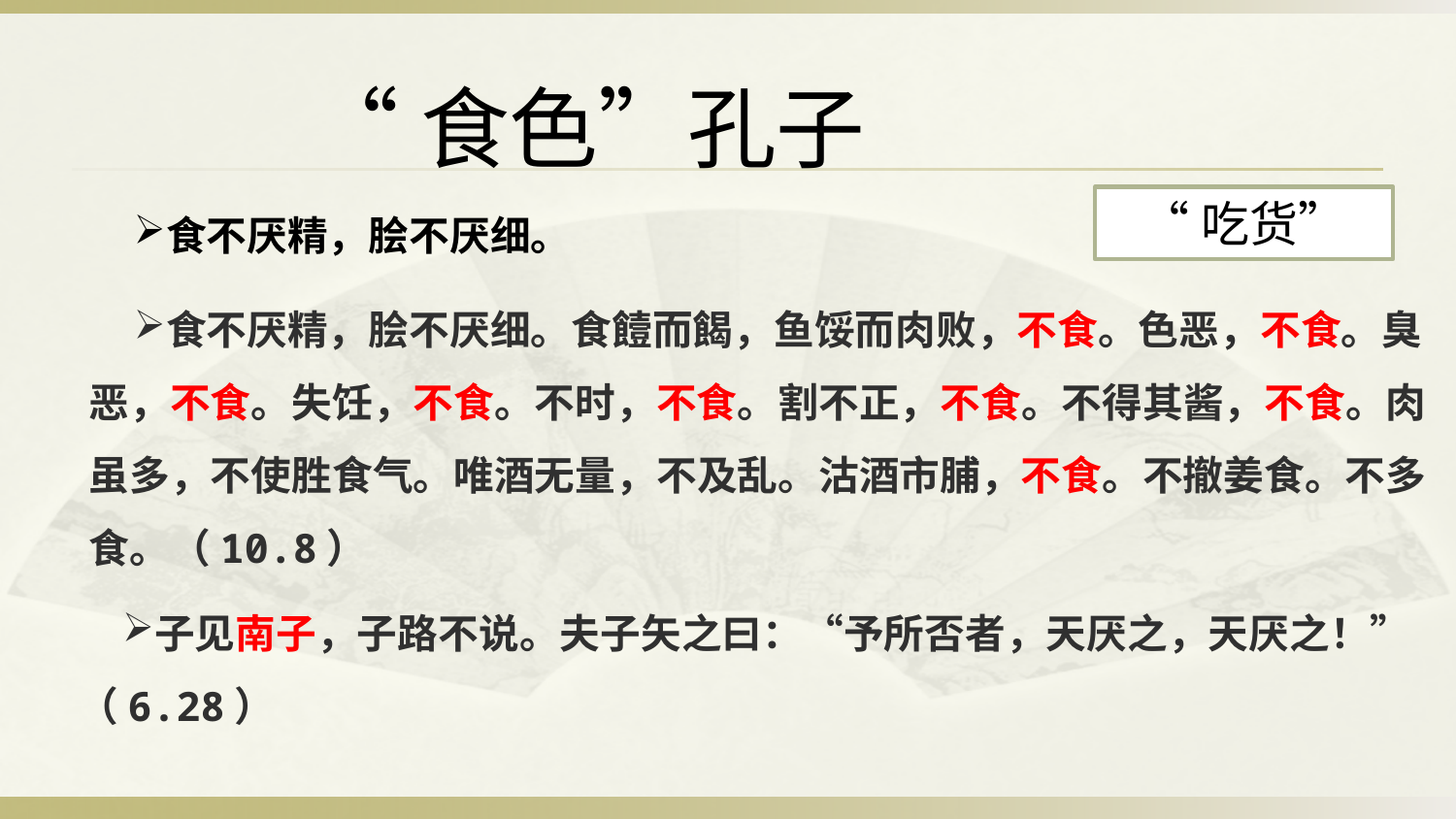

“食色”孔子
“吃货”
食不厌精，脍不厌细。

食不厌精，脍不厌细。食饐而餲，鱼馁而肉败，不食。色恶，不食。臭恶，不食。失饪，不食。不时，不食。割不正，不食。不得其酱，不食。肉虽多，不使胜食气。唯酒无量，不及乱。沽酒市脯，不食。不撤姜食。不多食。（10.8）
子见南子，子路不说。夫子矢之曰：“予所否者，天厌之，天厌之！”（6.28）